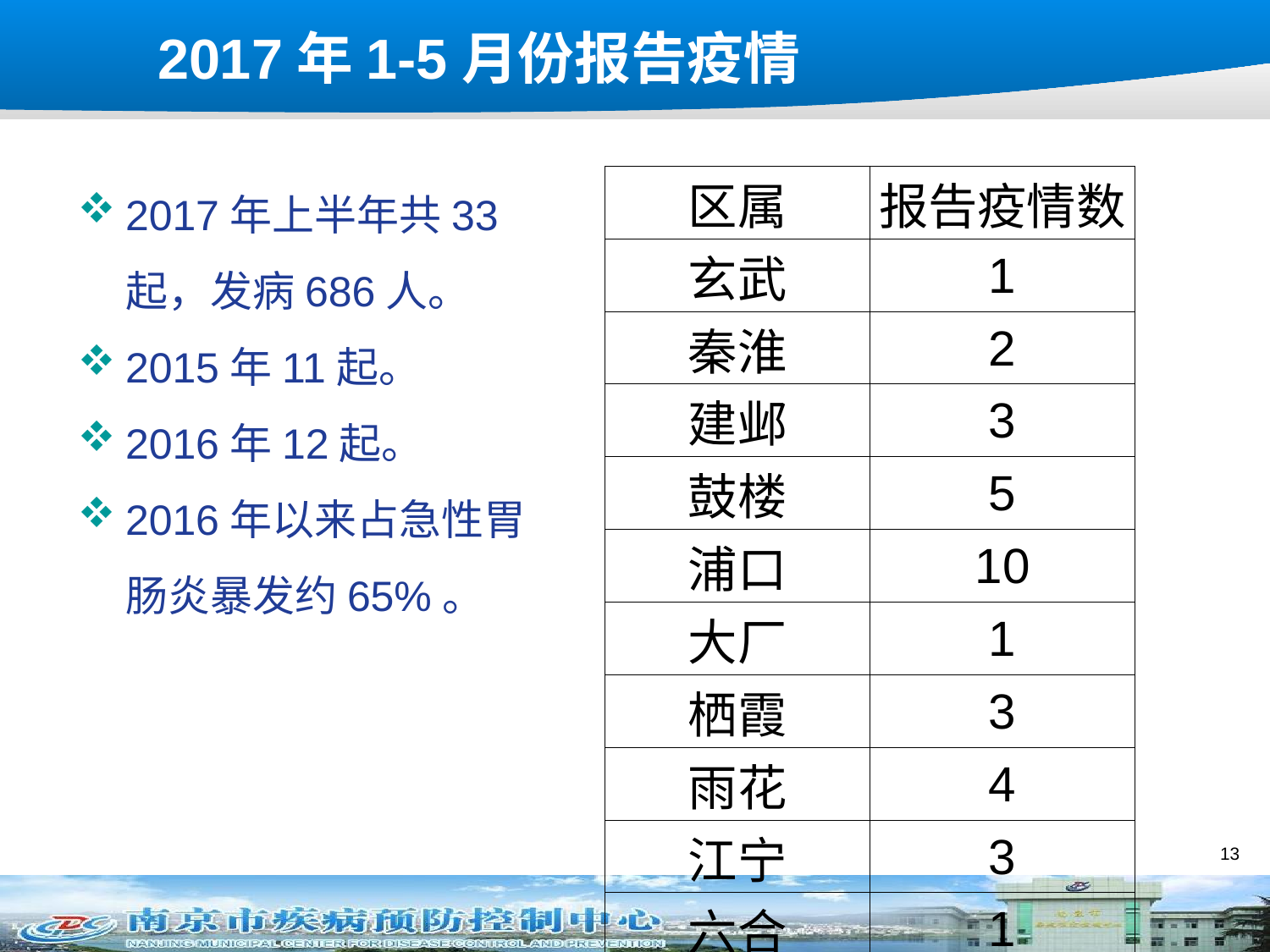

# 2017年1-5月份报告疫情
2017年上半年共33起，发病686人。
2015年11起。
2016年12起。
2016年以来占急性胃肠炎暴发约65%。
| 区属 | 报告疫情数 |
| --- | --- |
| 玄武 | 1 |
| 秦淮 | 2 |
| 建邺 | 3 |
| 鼓楼 | 5 |
| 浦口 | 10 |
| 大厂 | 1 |
| 栖霞 | 3 |
| 雨花 | 4 |
| 江宁 | 3 |
| 六合 | 1 |
13